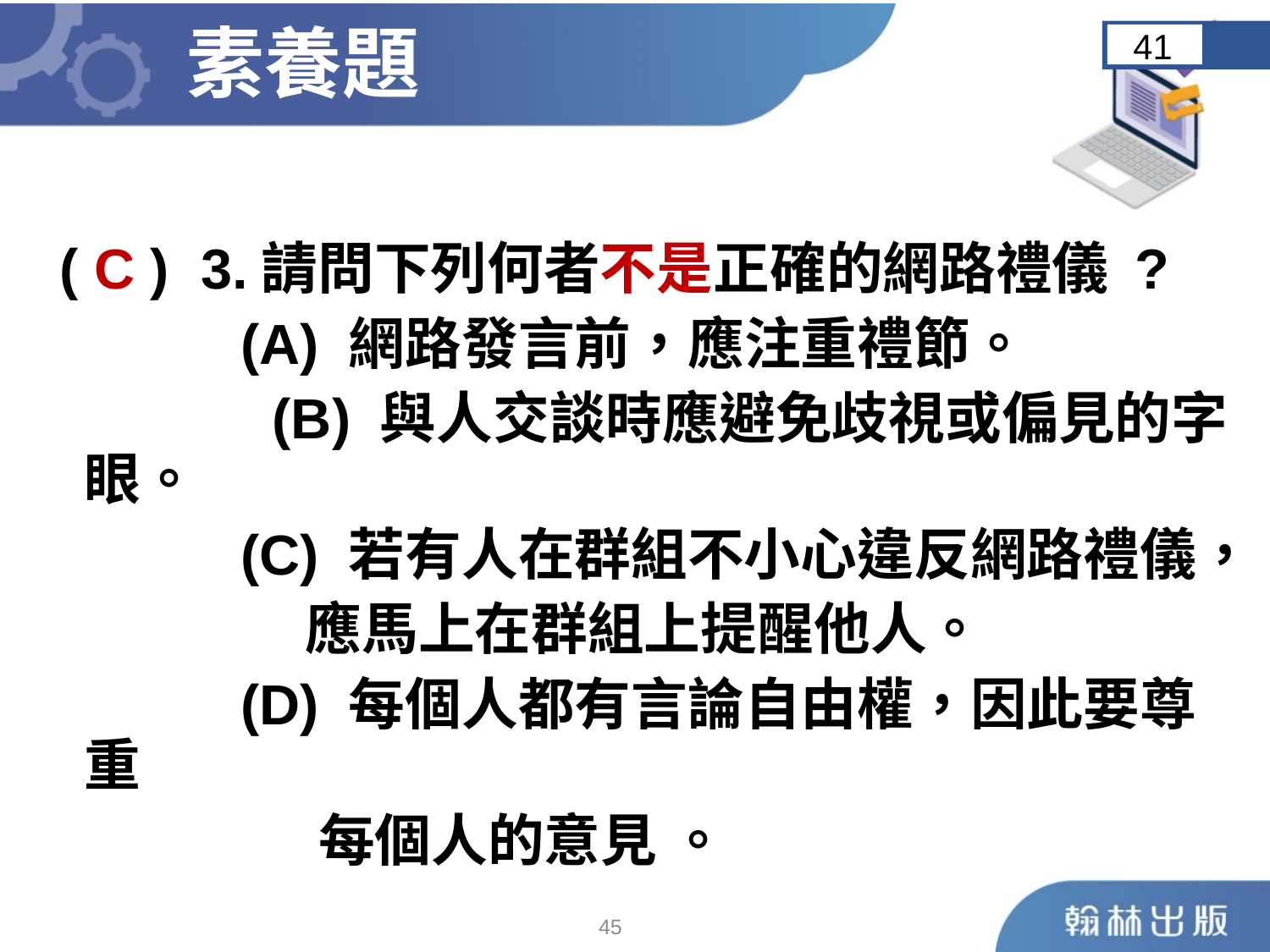

素養題
41
( C )  3.請問下列何者不是正確的網路禮儀 ?
	          (A) 網路發言前，應注重禮節。
	            (B) 與人交談時應避免歧視或偏見的字眼。
	          (C) 若有人在群組不小心違反網路禮儀，
                  應馬上在群組上提醒他人。
	          (D) 每個人都有言論自由權，因此要尊重
                   每個人的意見 。

45